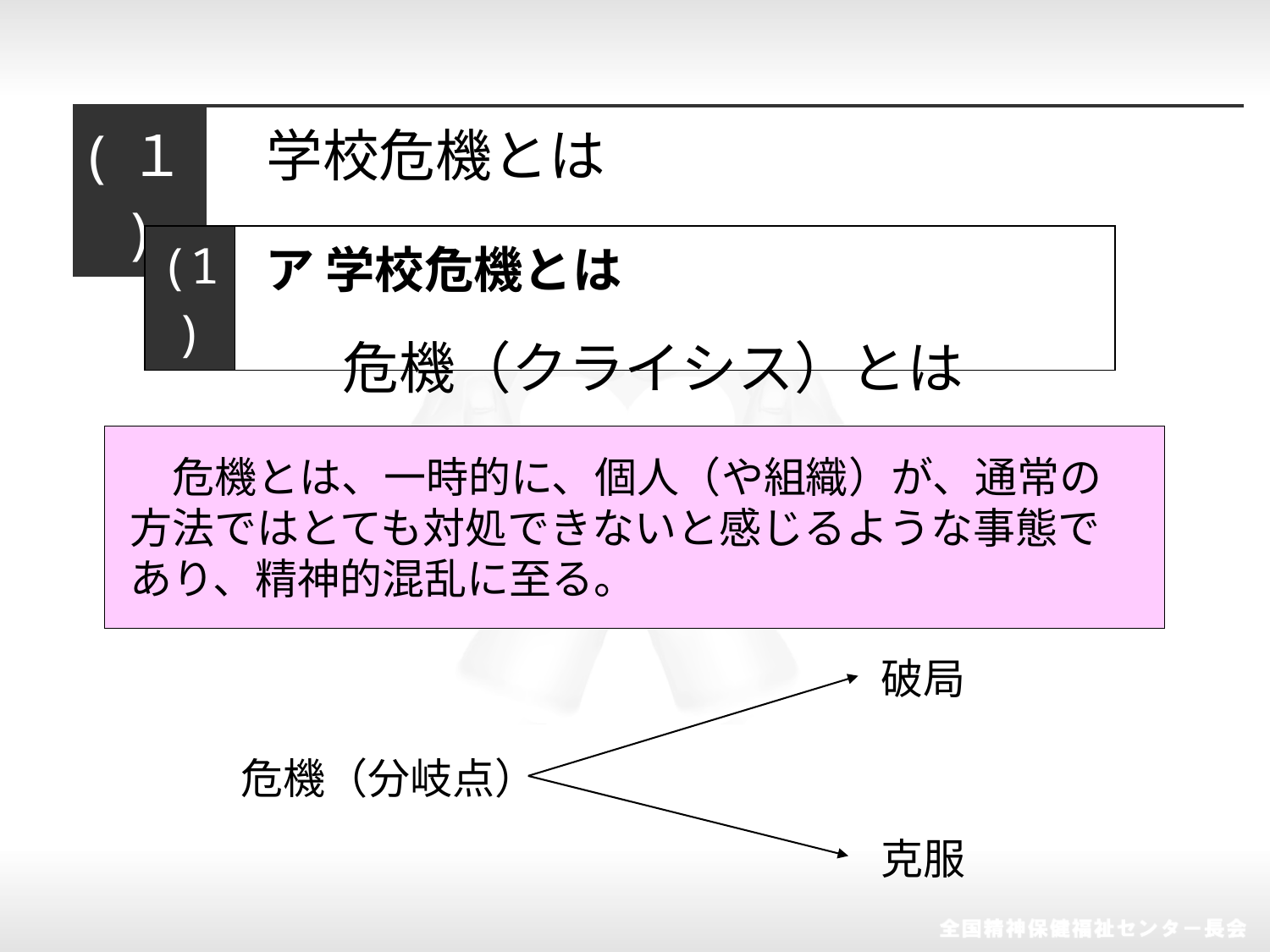

| (１) | 学校危機とは |
| --- | --- |
| (1) | ア 学校危機とは |
| --- | --- |
危機（クライシス）とは
　危機とは、一時的に、個人（や組織）が、通常の方法ではとても対処できないと感じるような事態であり、精神的混乱に至る。
破局

危機（分岐点）

克服